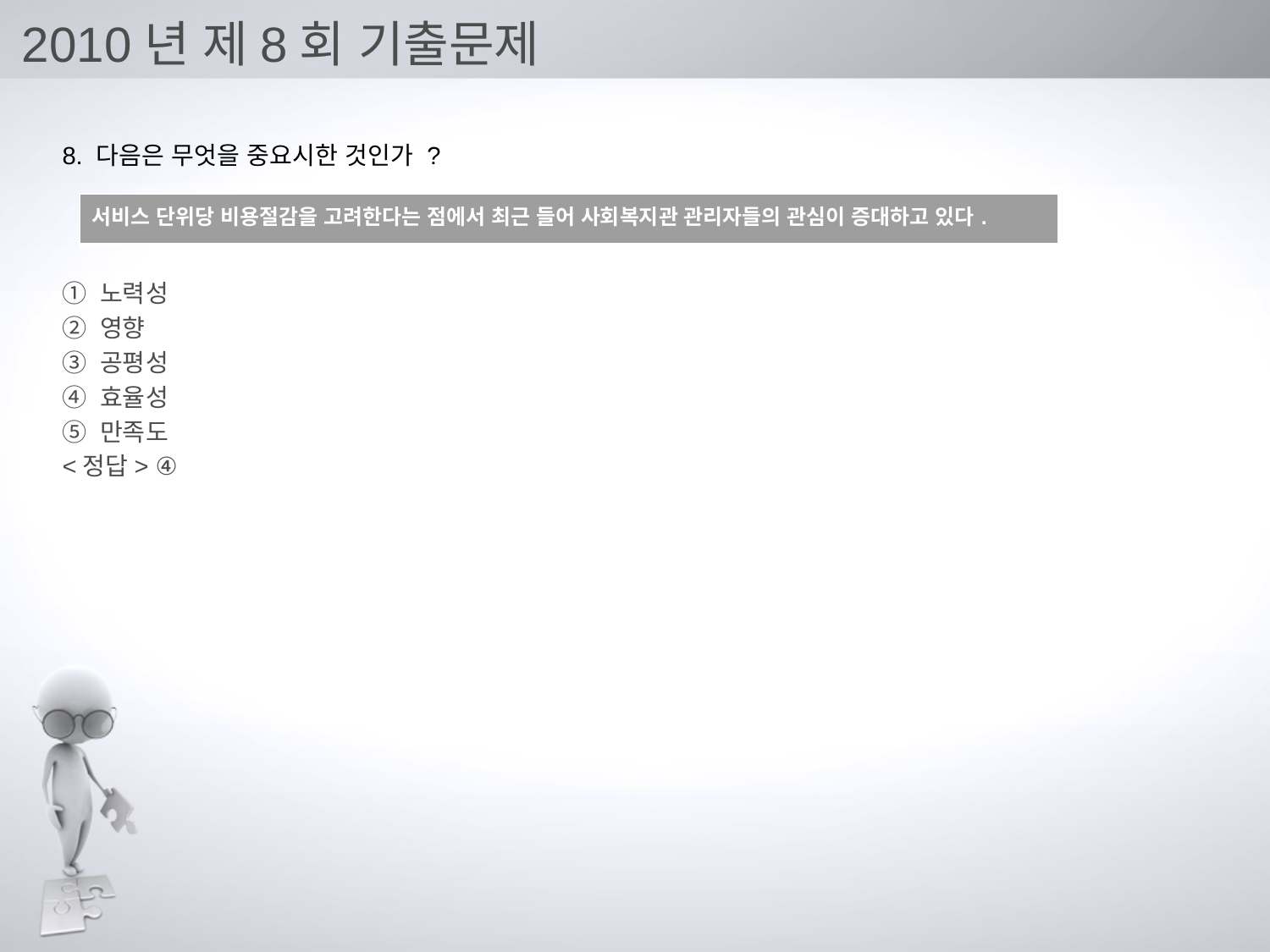

# 2010년 제8회 기출문제

8. 다음은 무엇을 중요시한 것인가 ?

① 노력성
② 영향
③ 공평성
④ 효율성
⑤ 만족도
<정답> ④

| 서비스 단위당 비용절감을 고려한다는 점에서 최근 들어 사회복지관 관리자들의 관심이 증대하고 있다. |
| --- |